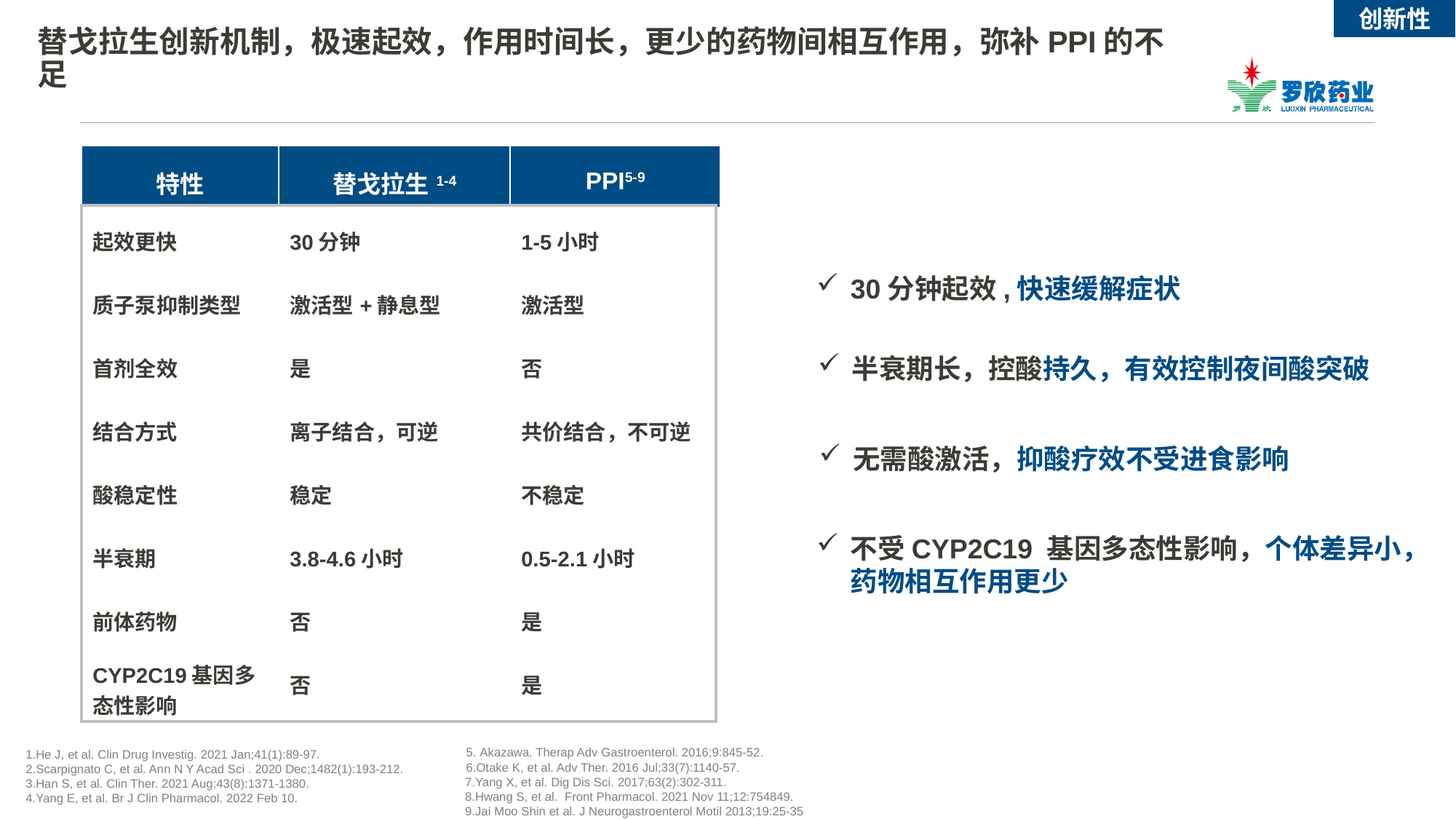

# 替戈拉生创新机制，极速起效，作用时间长，更少的药物间相互作用，弥补PPI的不足
创新性
| 特性 | 替戈拉生1-4 | PPI5-9 |
| --- | --- | --- |
| 起效更快 | 30分钟 | 1-5小时 |
| 质子泵抑制类型 | 激活型+静息型 | 激活型 |
| 首剂全效 | 是 | 否 |
| 结合方式 | 离子结合，可逆 | 共价结合，不可逆 |
| 酸稳定性 | 稳定 | 不稳定 |
| 半衰期 | 3.8-4.6小时 | 0.5-2.1小时 |
| 前体药物 | 否 | 是 |
| CYP2C19基因多态性影响 | 否 | 是 |

30分钟起效,快速缓解症状
半衰期长，控酸持久，有效控制夜间酸突破
无需酸激活，抑酸疗效不受进食影响
不受CYP2C19 基因多态性影响，个体差异小，药物相互作用更少
He J, et al. Clin Drug Investig. 2021 Jan;41(1):89-97.
Scarpignato C, et al. Ann N Y Acad Sci . 2020 Dec;1482(1):193-212.
Han S, et al. Clin Ther. 2021 Aug;43(8):1371-1380.
Yang E, et al. Br J Clin Pharmacol. 2022 Feb 10.
5. Akazawa. Therap Adv Gastroenterol. 2016;9:845-52.
6.Otake K, et al. Adv Ther. 2016 Jul;33(7):1140-57.
7.Yang X, et al. Dig Dis Sci. 2017;63(2):302-311.
8.Hwang S, et al.  Front Pharmacol. 2021 Nov 11;12:754849.
9.Jai Moo Shin et al. J Neurogastroenterol Motil 2013;19:25-35